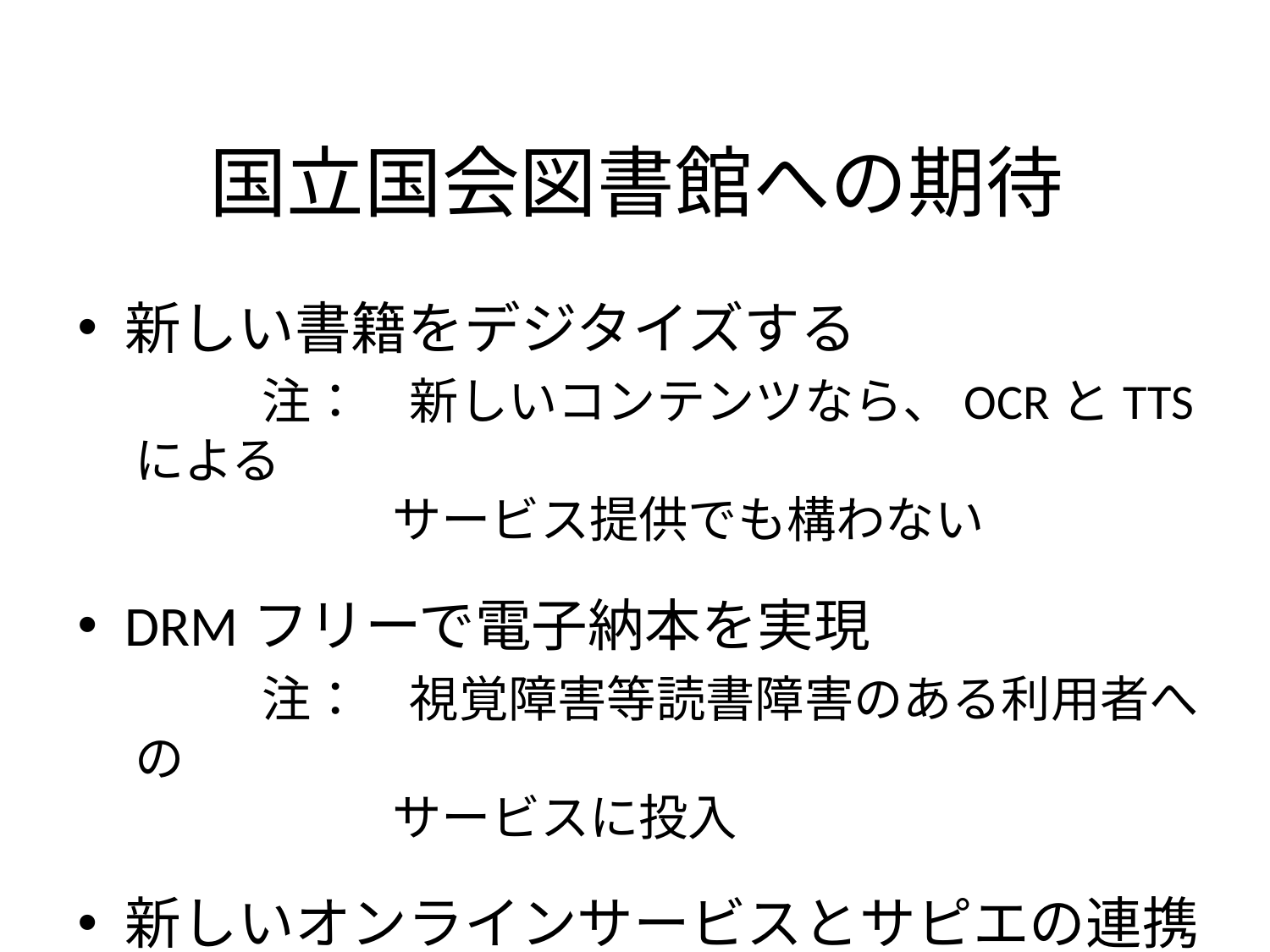

# 国立国会図書館への期待
新しい書籍をデジタイズする
	注：　新しいコンテンツなら、OCRとTTSによる
　　　　 　サービス提供でも構わない
DRMフリーで電子納本を実現
	注：　視覚障害等読書障害のある利用者への
　　　　　 サービスに投入
新しいオンラインサービスとサピエの連携